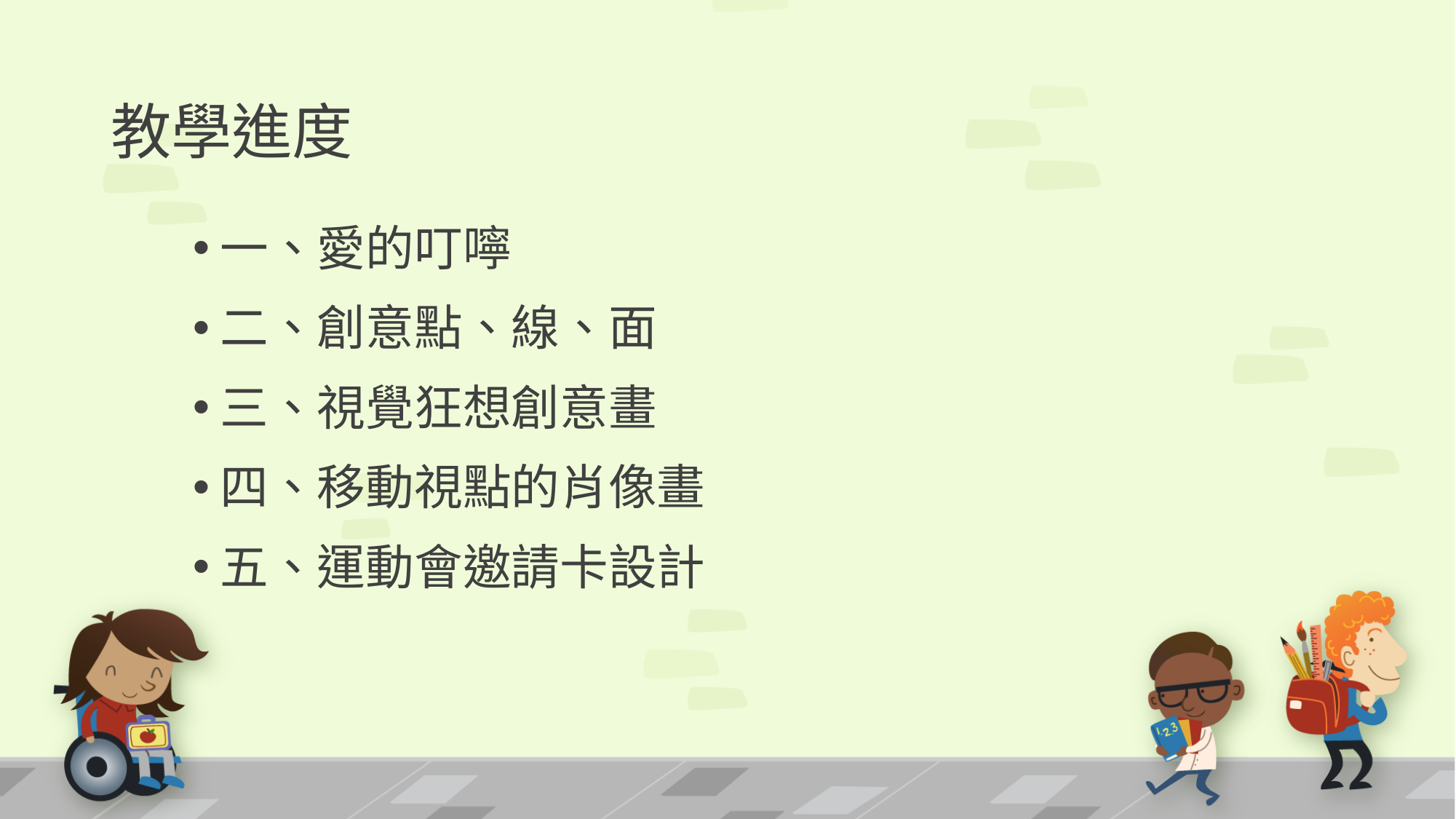

# 教學進度
一、愛的叮嚀
二、創意點、線、面
三、視覺狂想創意畫
四、移動視點的肖像畫
五、運動會邀請卡設計